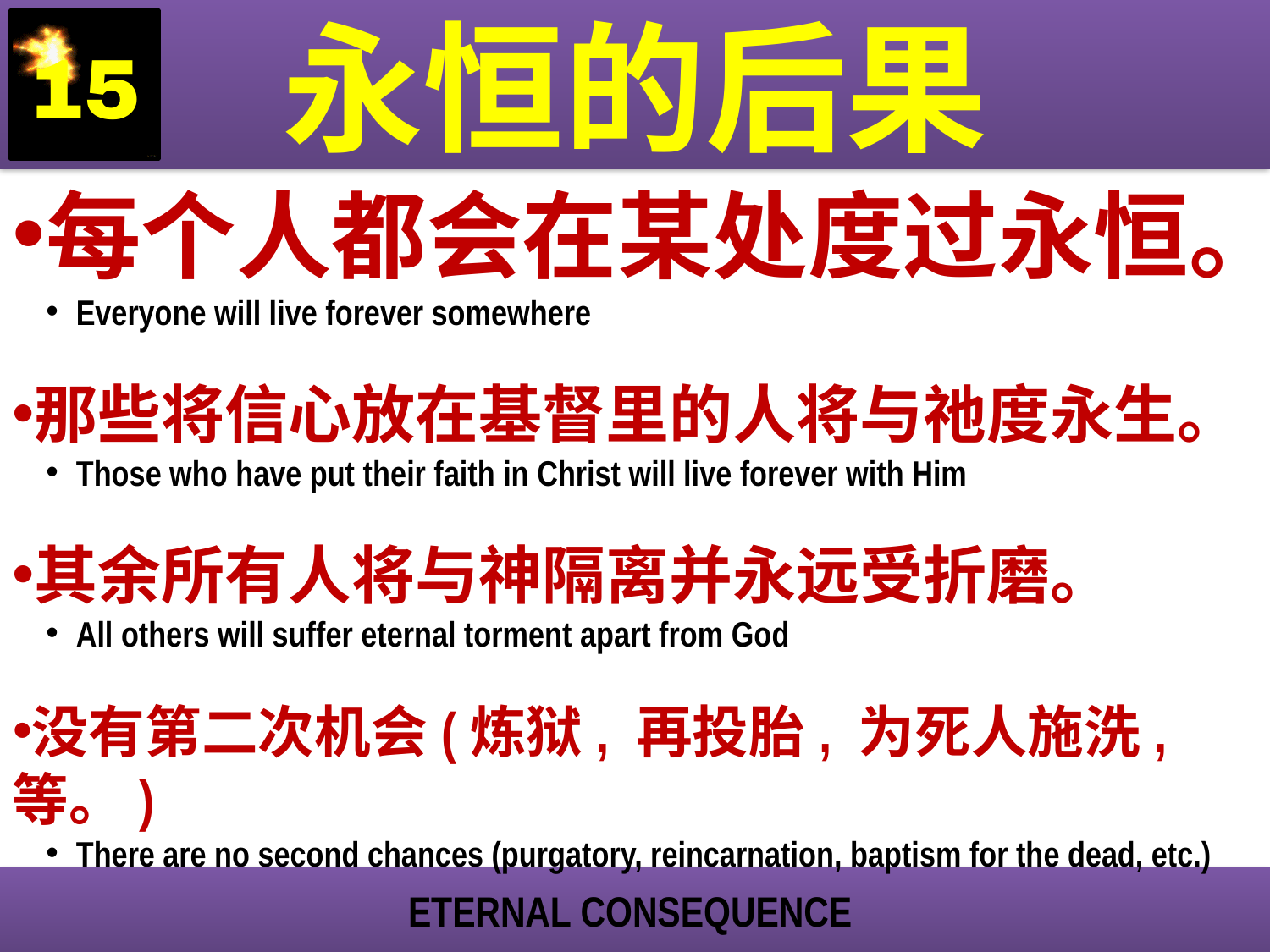

永恒的后果
15
每个人都会在某处度过永恒。
Everyone will live forever somewhere

那些将信心放在基督里的人将与祂度永生。
Those who have put their faith in Christ will live forever with Him

其余所有人将与神隔离并永远受折磨。
All others will suffer eternal torment apart from God

没有第二次机会(炼狱, 再投胎, 为死人施洗,等。)
There are no second chances (purgatory, reincarnation, baptism for the dead, etc.)
ETERNAL CONSEQUENCE